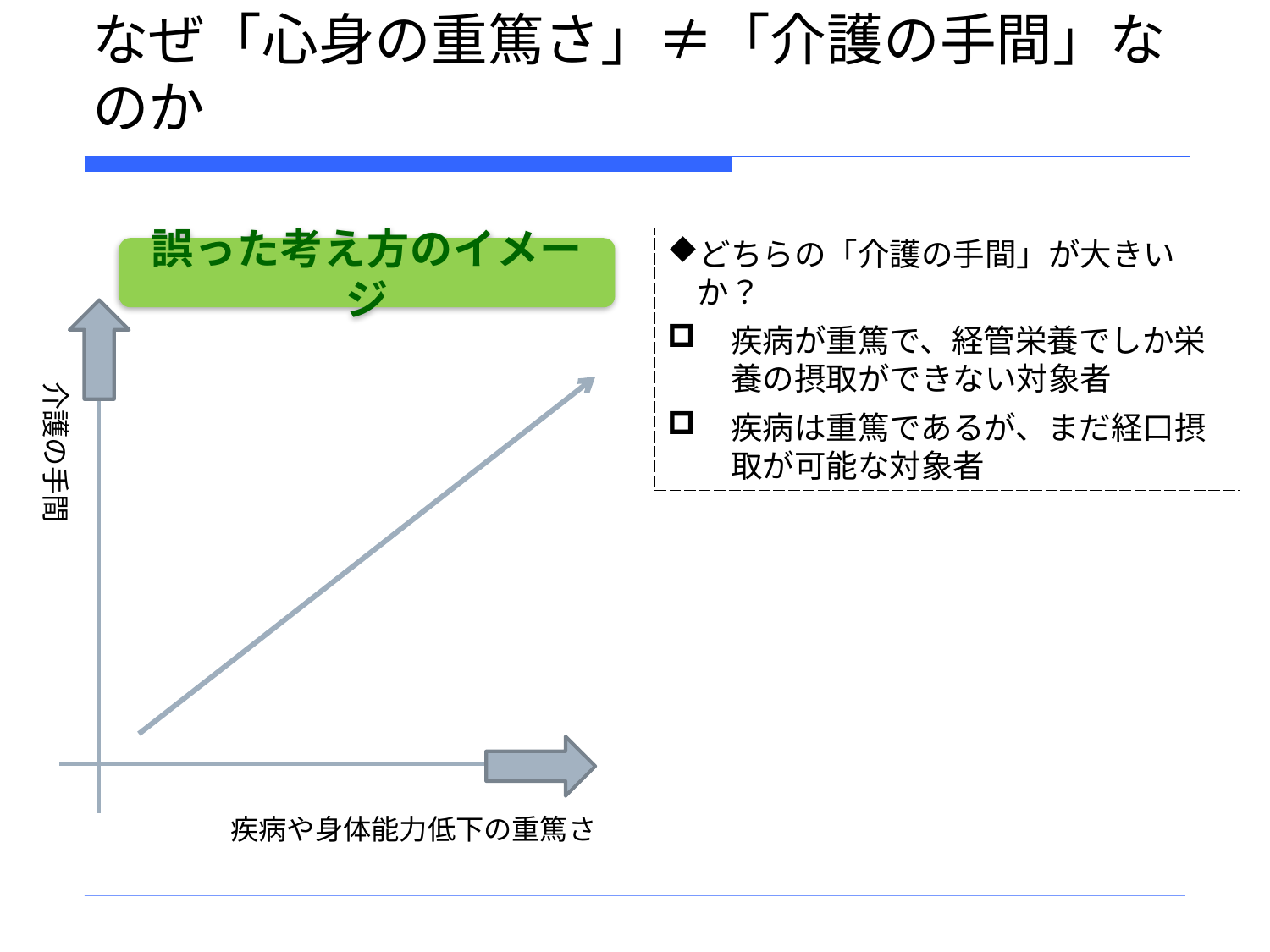

# なぜ「心身の重篤さ」≠「介護の手間」なのか
どちらの「介護の手間」が大きいか？
疾病が重篤で、経管栄養でしか栄養の摂取ができない対象者
疾病は重篤であるが、まだ経口摂取が可能な対象者
誤った考え方のイメージ

介護の手間

疾病や身体能力低下の重篤さ